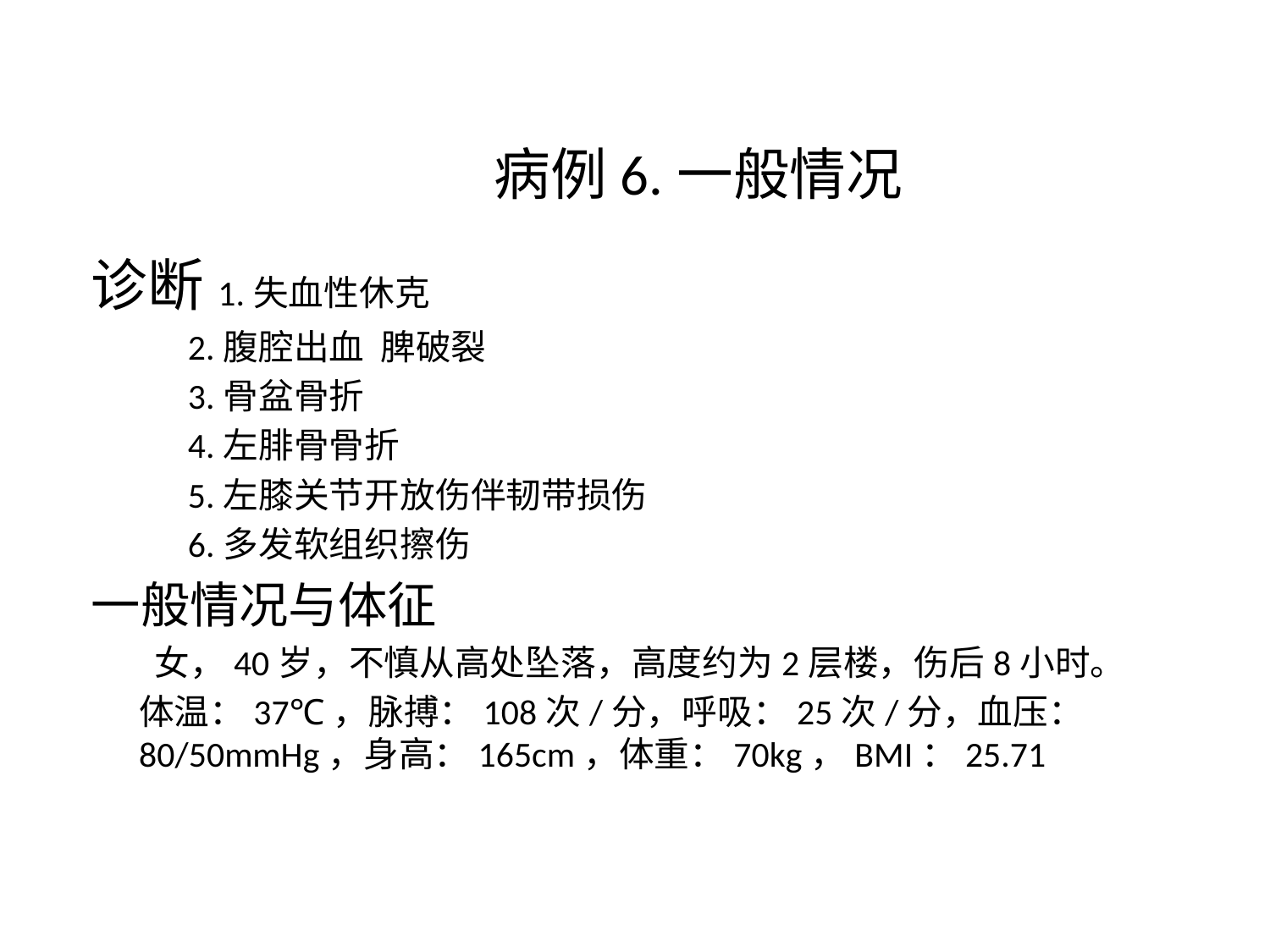

# 病例6.一般情况
诊断1.失血性休克
            2.腹腔出血  脾破裂
            3.骨盆骨折
            4.左腓骨骨折
            5.左膝关节开放伤伴韧带损伤
            6.多发软组织擦伤
一般情况与体征
       女，40岁，不慎从高处坠落，高度约为2层楼，伤后8小时。
     体温：37℃，脉搏：108次/分，呼吸：25次/分，血压：80/50mmHg，身高：165cm，体重：70kg，BMI：25.71